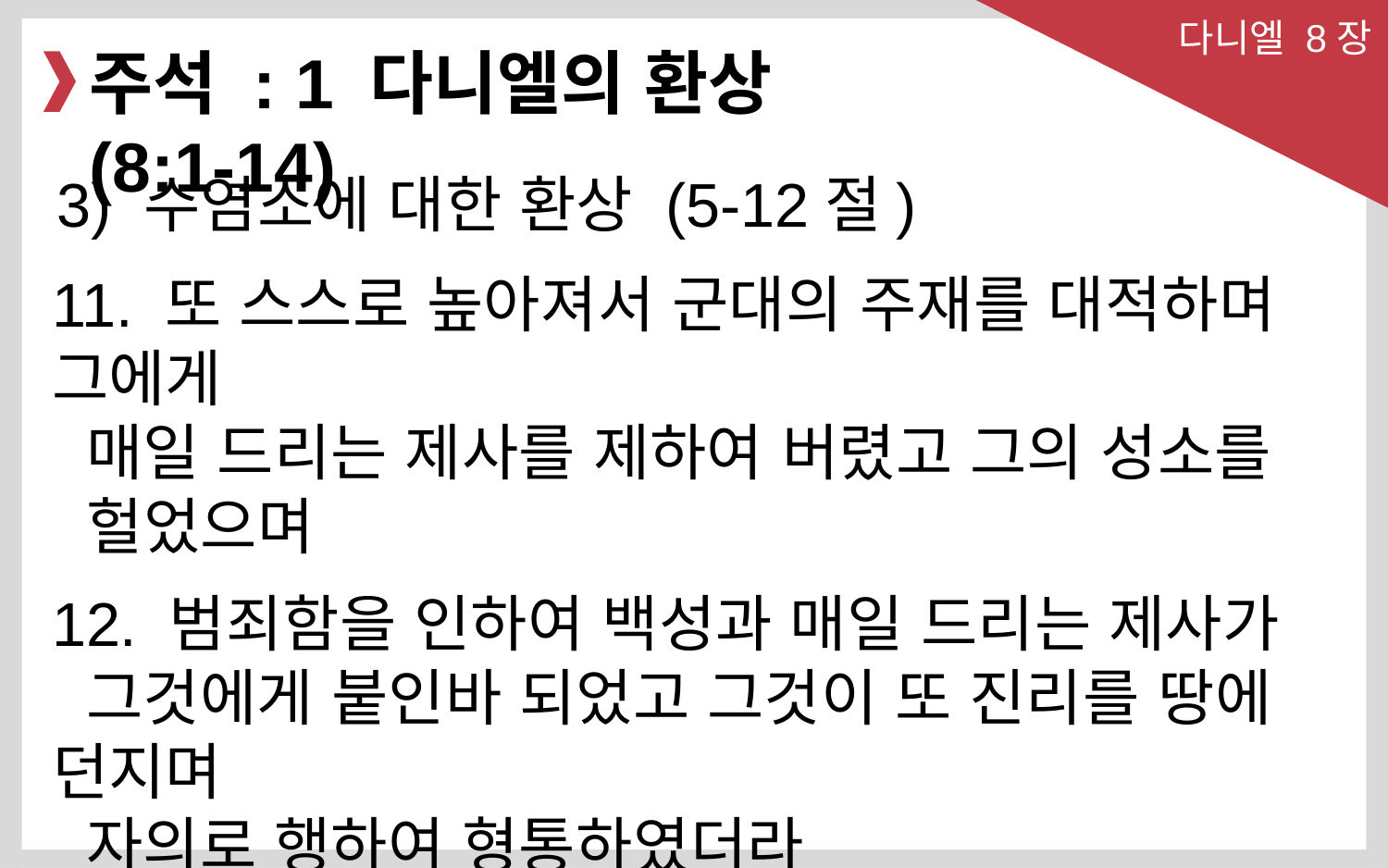

다니엘 8장
주석 : 1 다니엘의 환상 (8:1-14)

3) 수염소에 대한 환상 (5-12절)
11. 또 스스로 높아져서 군대의 주재를 대적하며 그에게
  매일 드리는 제사를 제하여 버렸고 그의 성소를
  헐었으며
12. 범죄함을 인하여 백성과 매일 드리는 제사가
  그것에게 붙인바 되었고 그것이 또 진리를 땅에 던지며
  자의로 행하여 형통하였더라